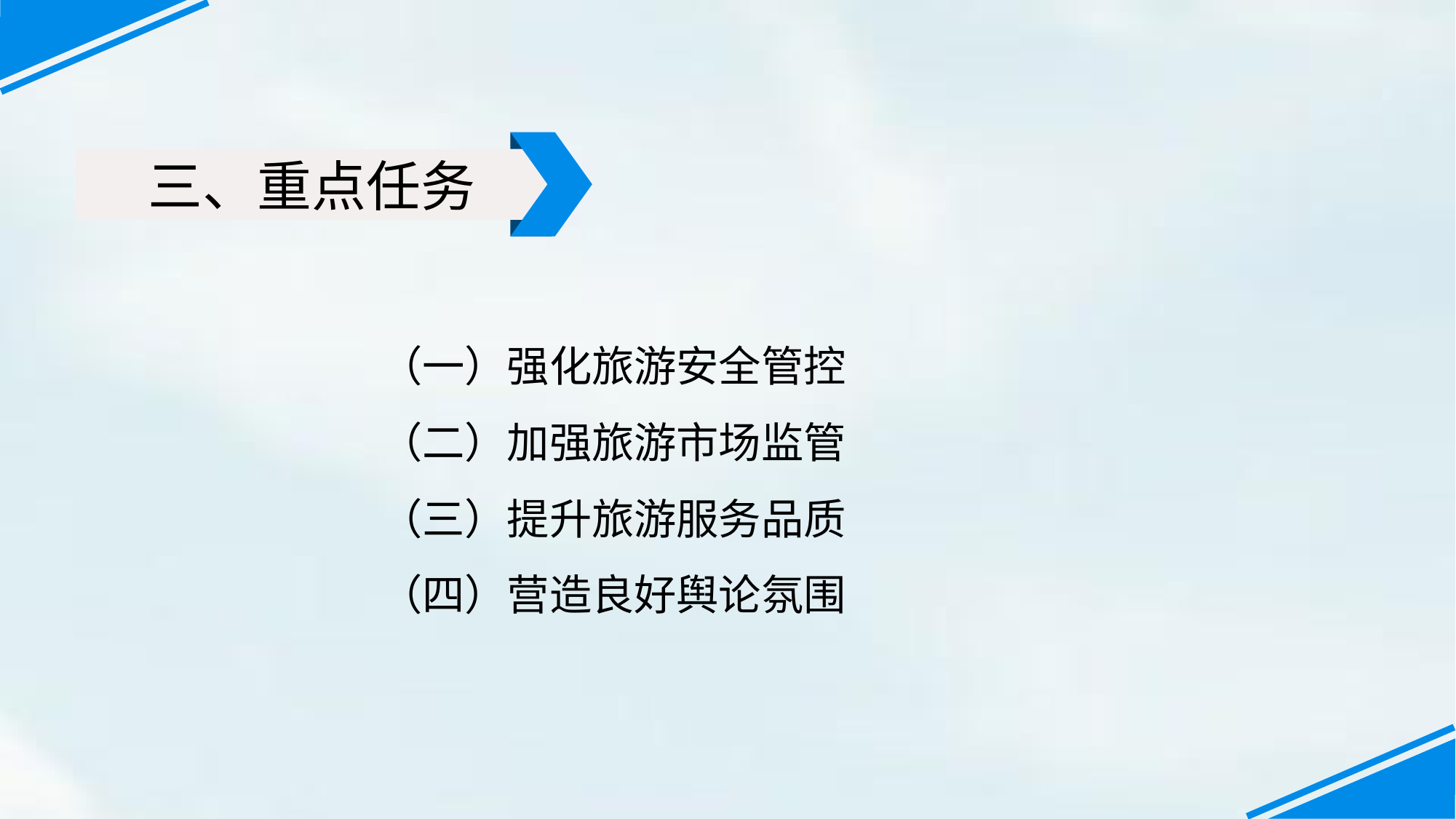

三、重点任务
（一）强化旅游安全管控
（二）加强旅游市场监管
（三）提升旅游服务品质
（四）营造良好舆论氛围